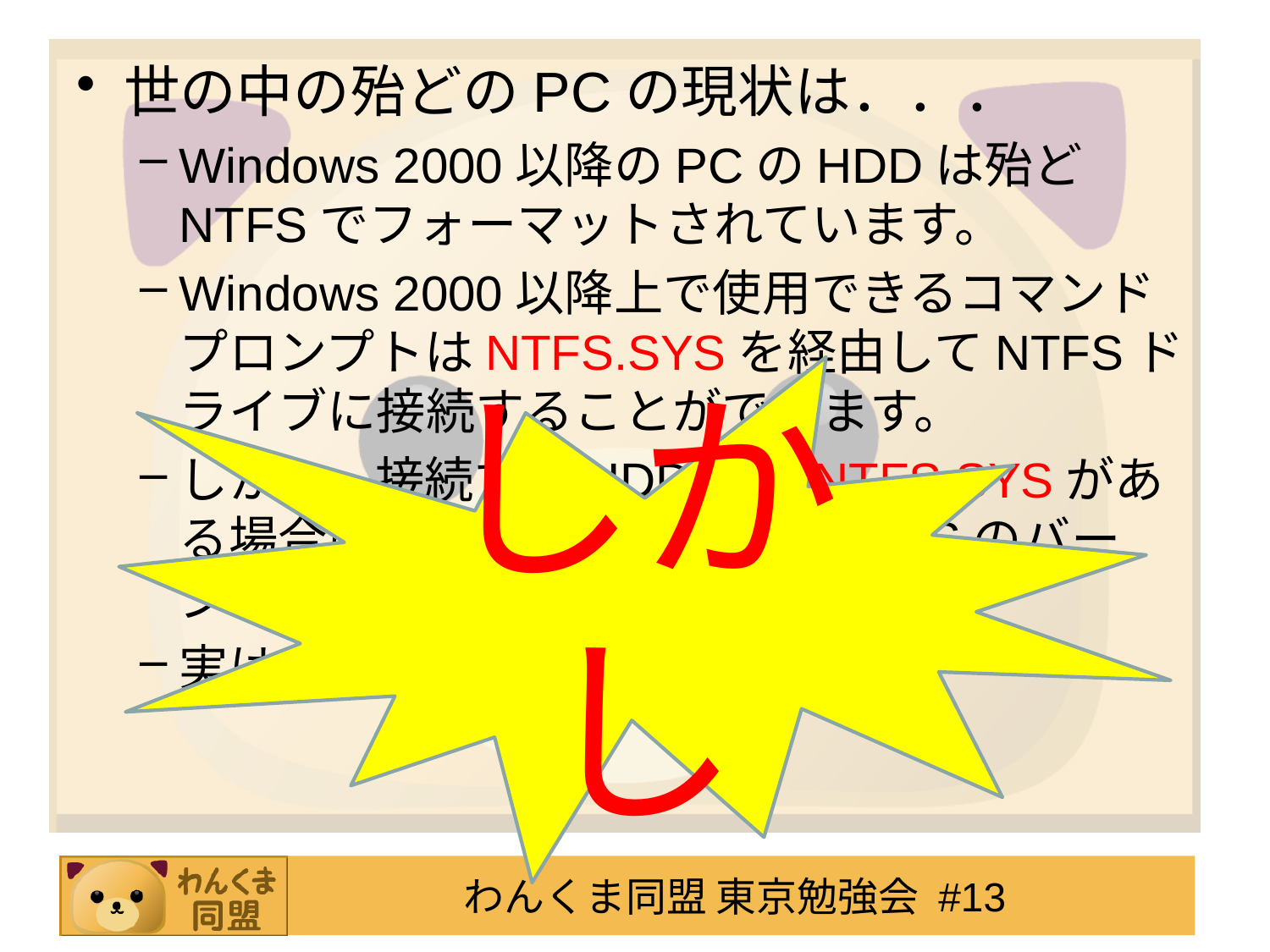

世の中の殆どのPCの現状は．．．
Windows 2000以降のPCのHDDは殆どNTFSでフォーマットされています。
Windows 2000以降上で使用できるコマンドプロンプトはNTFS.SYSを経由してNTFSドライブに接続することができます。
しかも、接続するHDD内にNTFS.SYSがある場合は、これを読み込み、NTFSのバージョン差異を解消しようとします。
実はとっても親切なんです。

しかし